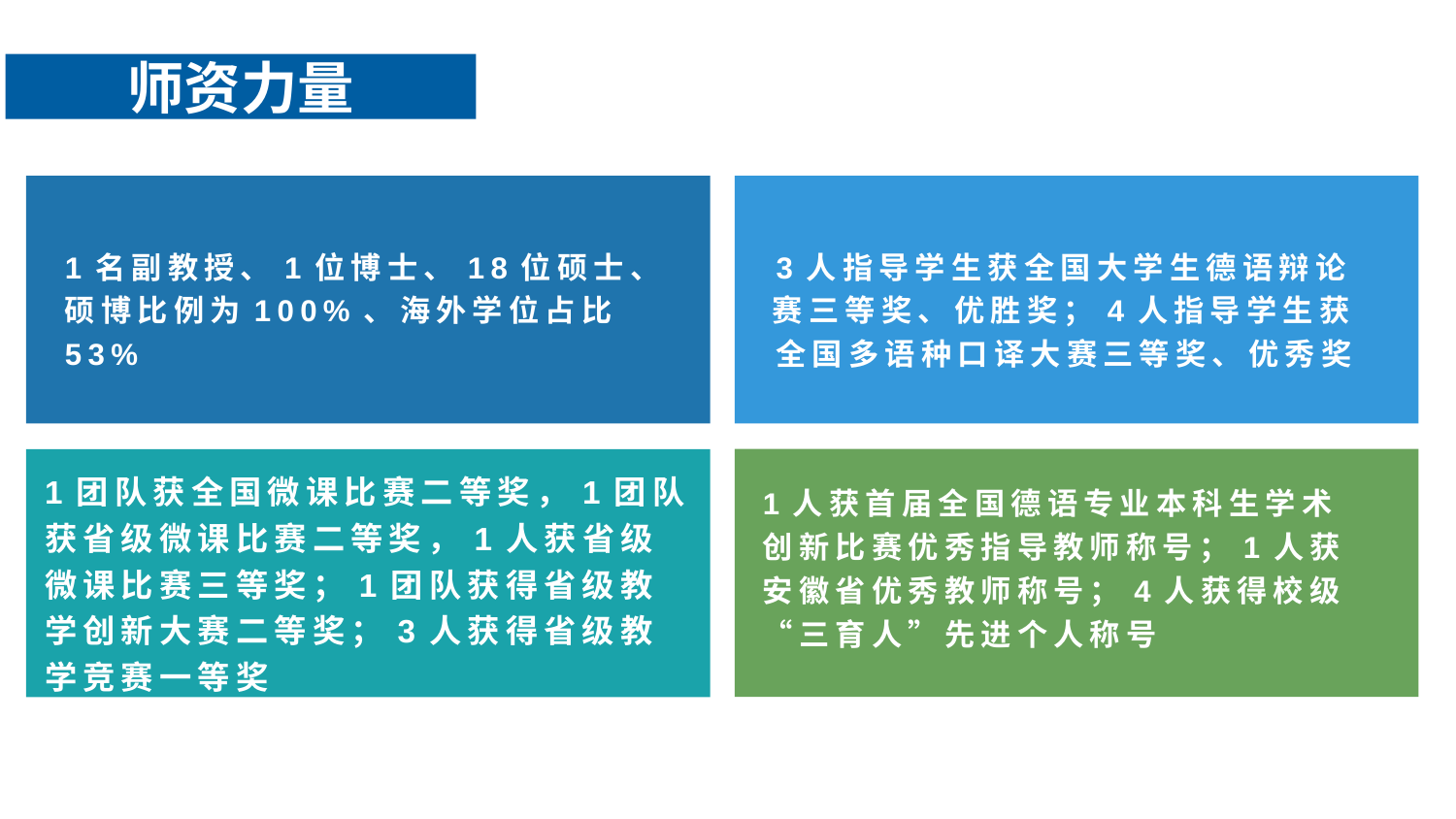

师资力量

3人指导学生获全国大学生德语辩论赛三等奖、优胜奖；4人指导学生获全国多语种口译大赛三等奖、优秀奖
1名副教授、1位博士、18位硕士、硕博比例为100%、海外学位占比53%

1团队获全国微课比赛二等奖，1团队获省级微课比赛二等奖，1人获省级微课比赛三等奖；1团队获得省级教学创新大赛二等奖；3人获得省级教学竞赛一等奖
1人获首届全国德语专业本科生学术创新比赛优秀指导教师称号；1人获安徽省优秀教师称号；4人获得校级“三育人”先进个人称号